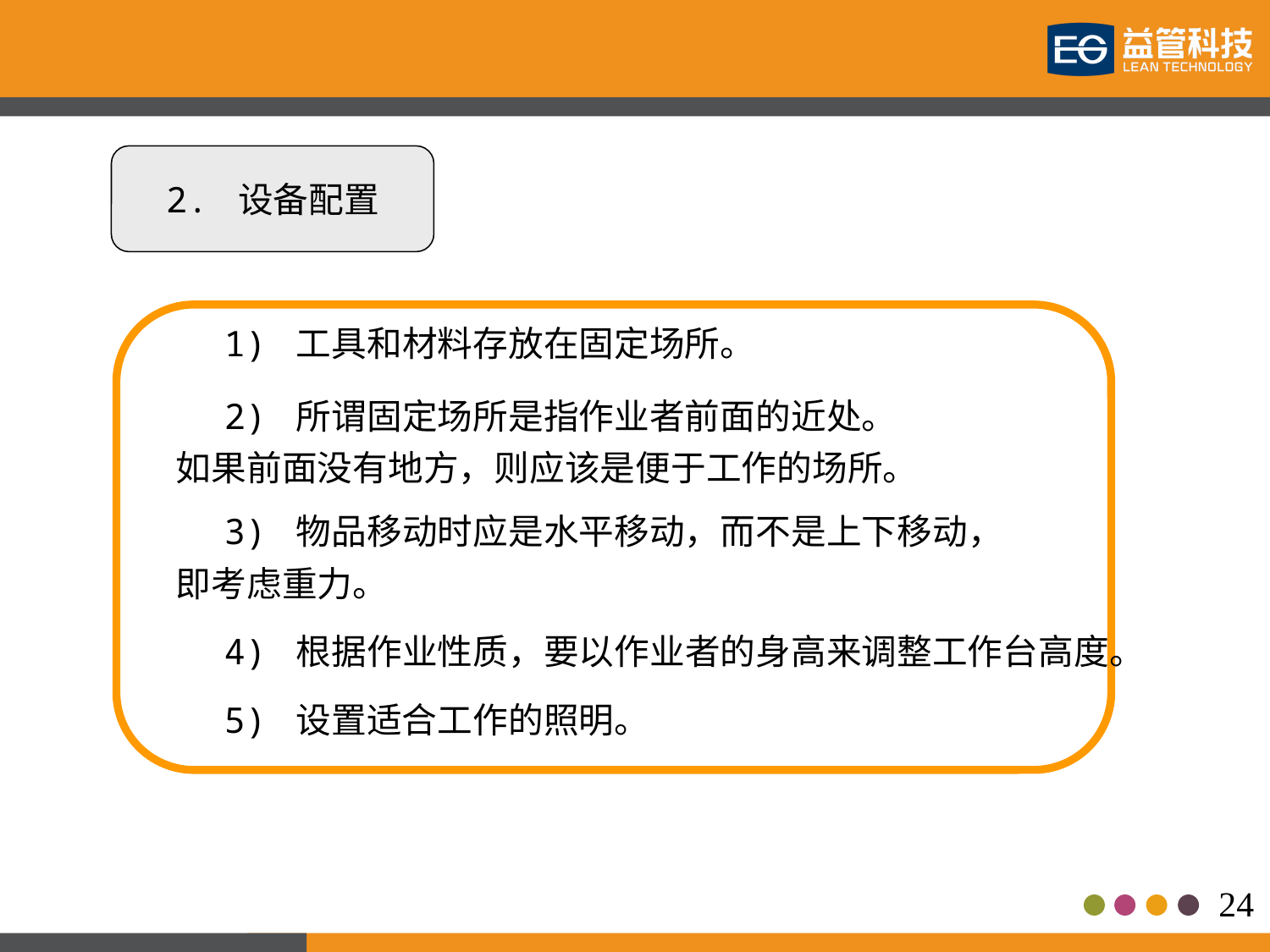

2. 设备配置

      1) 工具和材料存放在固定场所。
      2) 所谓固定场所是指作业者前面的近处。
         如果前面没有地方，则应该是便于工作的场所。
      3) 物品移动时应是水平移动，而不是上下移动，
         即考虑重力。
      4) 根据作业性质，要以作业者的身高来调整工作台高度。
      5) 设置适合工作的照明。